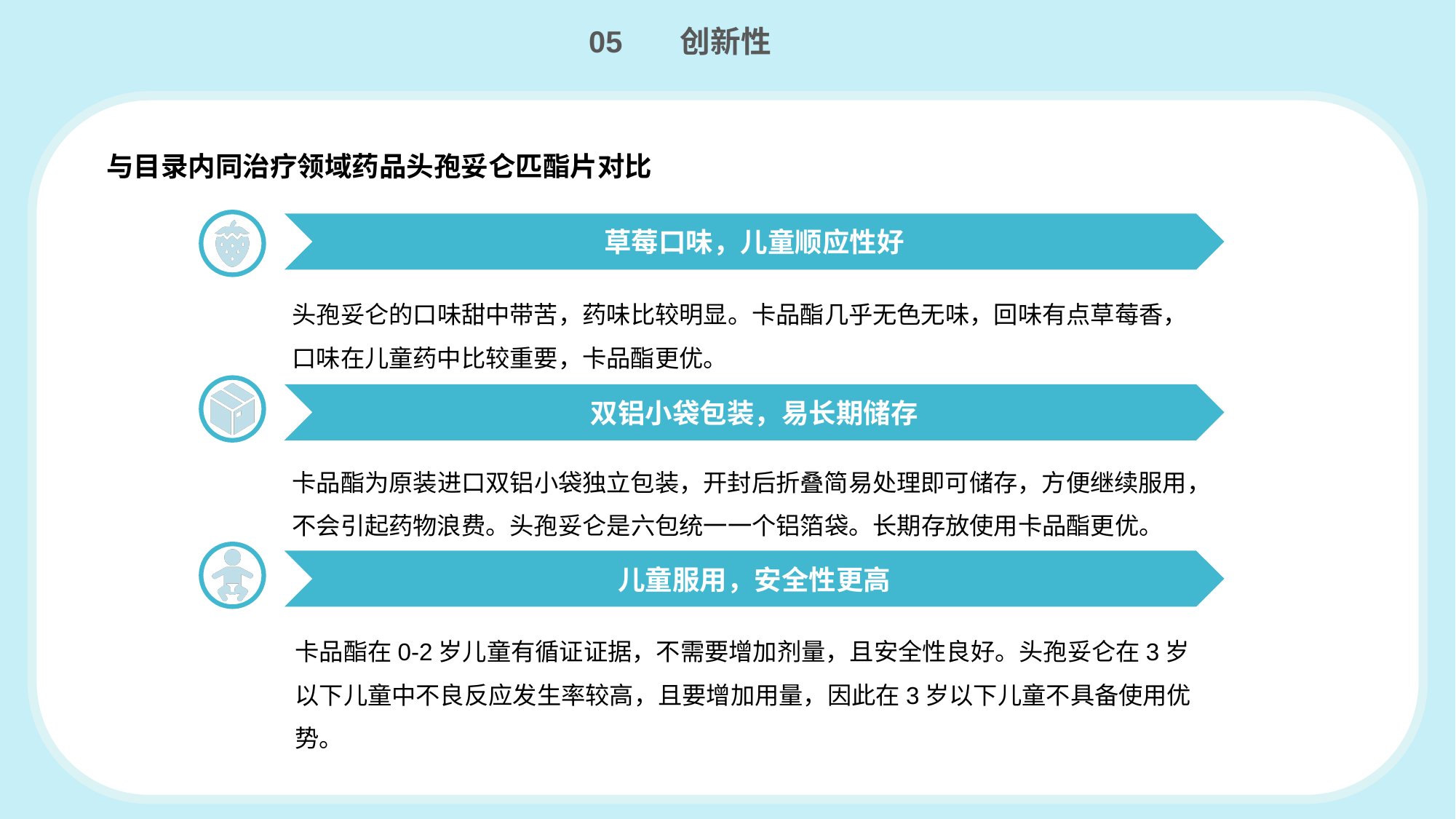

05      创新性
头孢妥仑的口味甜中带苦，药味比较明显。卡品酯几乎无色无味，回味有点草莓香，口味在儿童药中比较重要，卡品酯更优。
与目录内同治疗领域药品头孢妥仑匹酯片对比

草莓口味，儿童顺应性好
头孢妥仑的口味甜中带苦，药味比较明显。卡品酯几乎无色无味，回味有点草莓香，口味在儿童药中比较重要，卡品酯更优。

双铝小袋包装，易长期储存
卡品酯为原装进口双铝小袋独立包装，开封后折叠简易处理即可储存，方便继续服用，不会引起药物浪费。头孢妥仑是六包统一一个铝箔袋。长期存放使用卡品酯更优。

儿童服用，安全性更高
卡品酯在0-2岁儿童有循证证据，不需要增加剂量，且安全性良好。头孢妥仑在3岁以下儿童中不良反应发生率较高，且要增加用量，因此在3岁以下儿童不具备使用优势。